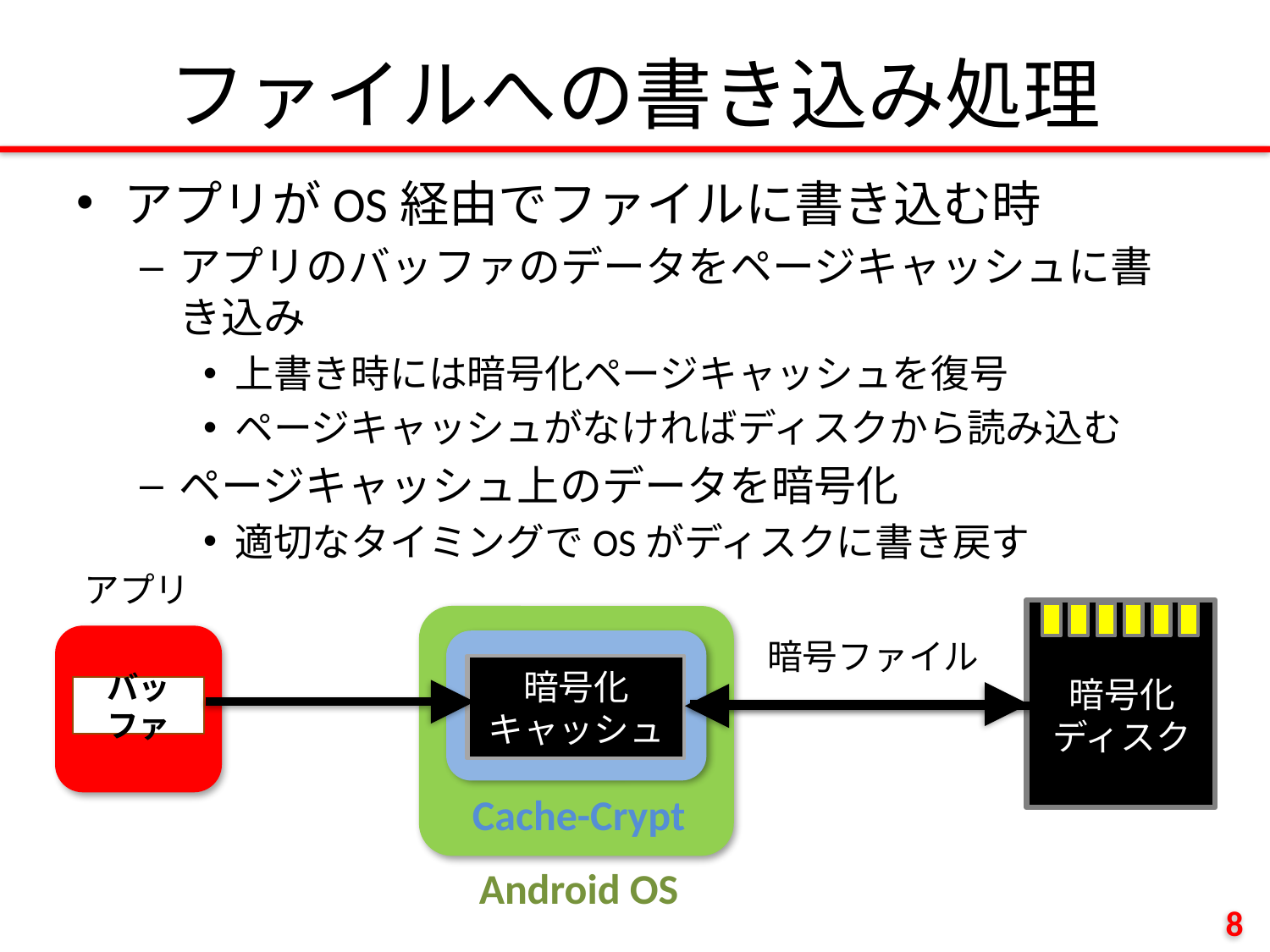

# ファイルへの書き込み処理
アプリがOS経由でファイルに書き込む時
アプリのバッファのデータをページキャッシュに書き込み
上書き時には暗号化ページキャッシュを復号
ページキャッシュがなければディスクから読み込む
ページキャッシュ上のデータを暗号化
適切なタイミングでOSがディスクに書き戻す

アプリ

バッファ

暗号化
ディスク

Cache-Crypt
Android OS
暗号ファイル
暗号化
キャッシュ
非暗号化
キャッシュ